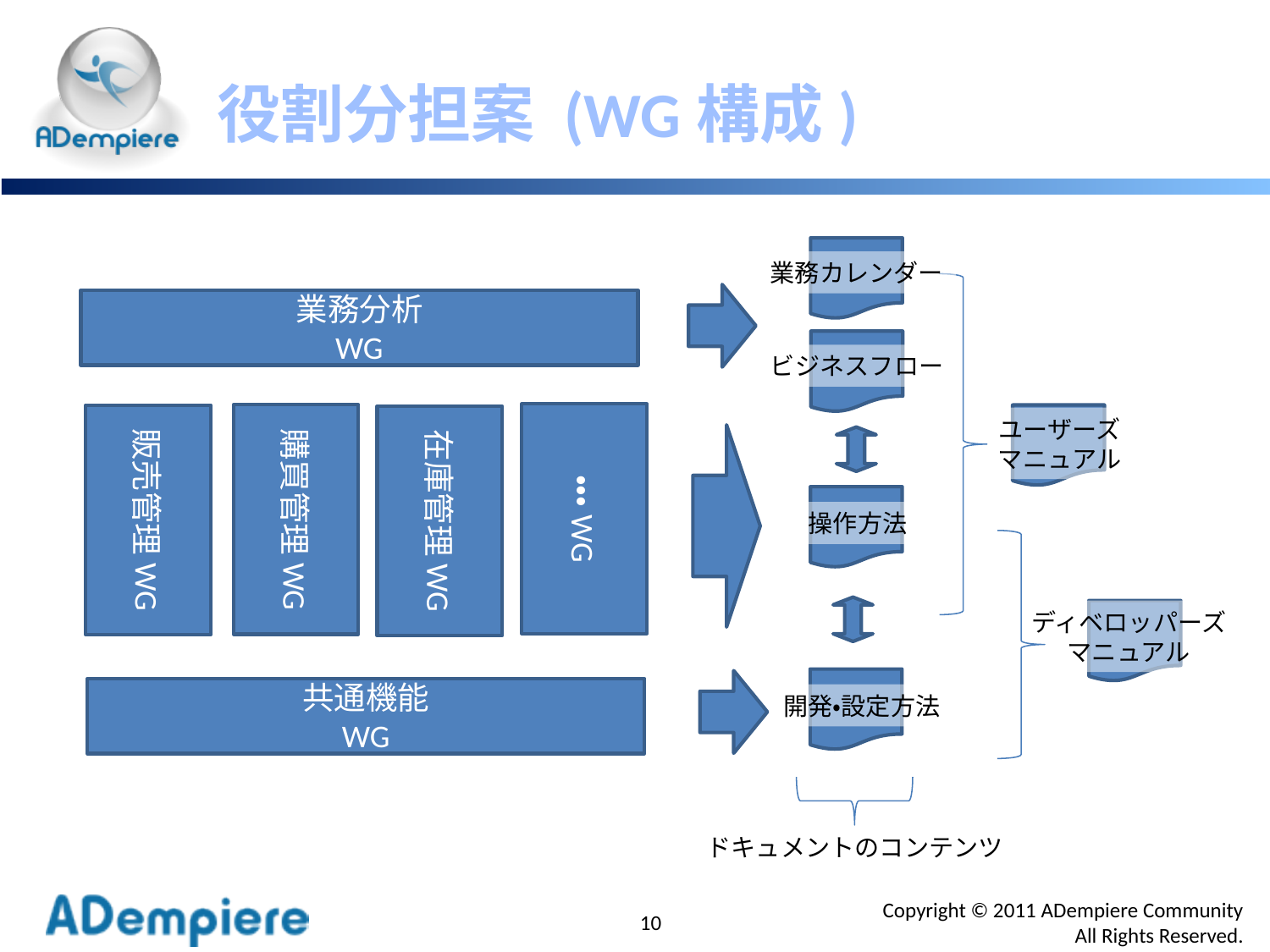

# 役割分担案 (WG構成)

業務カレンダー

業務分析
WG

ビジネスフロー
・・・WG
購買管理WG
販売管理WG

在庫管理WG
ユーザーズ
マニュアル

操作方法

ディベロッパーズ
マニュアル

共通機能
WG
開発・設定方法

ドキュメントのコンテンツ